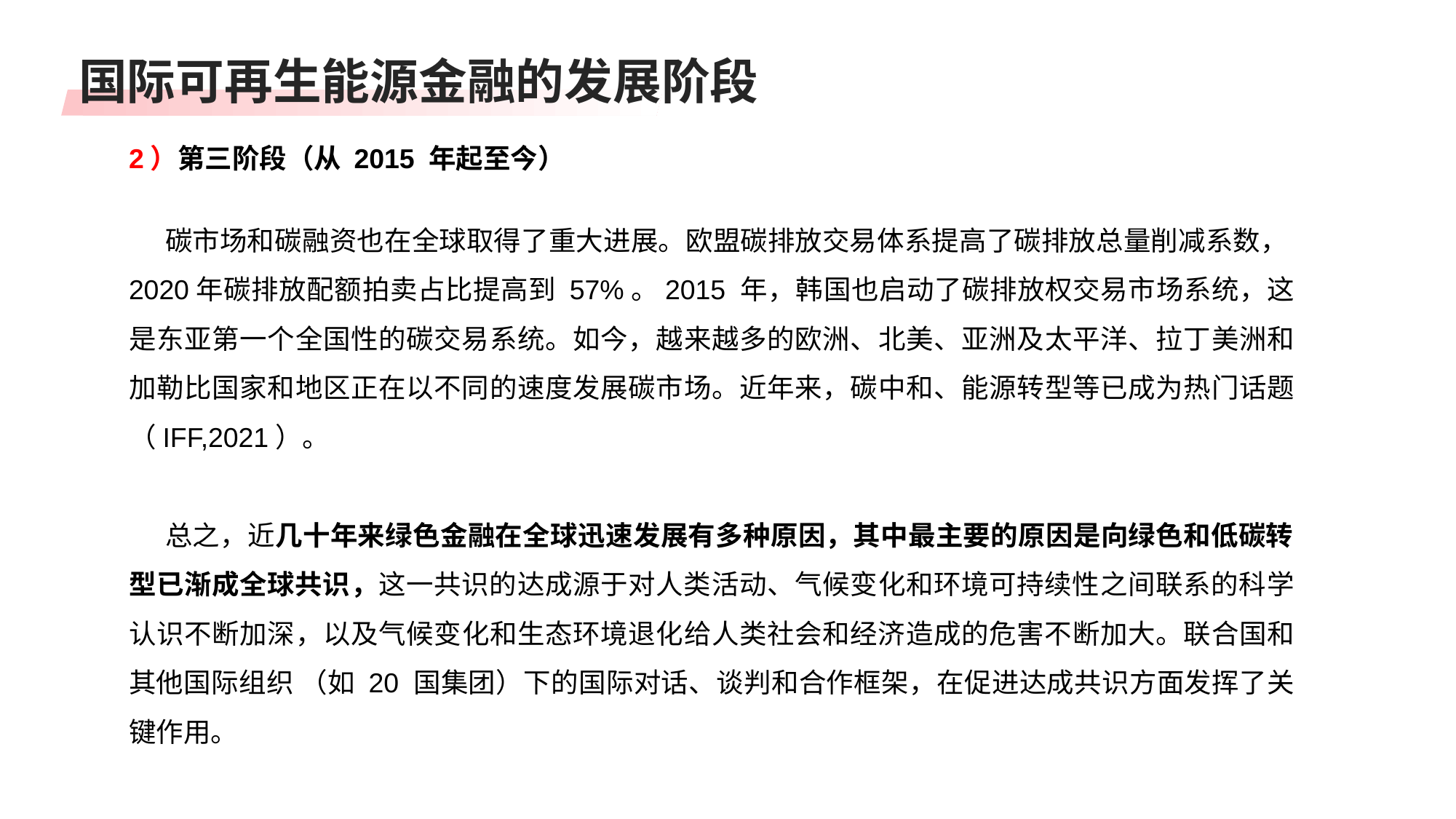

国际可再生能源金融的发展阶段

2）第三阶段（从 2015 年起至今）

碳市场和碳融资也在全球取得了重大进展。欧盟碳排放交易体系提高了碳排放总量削减系数，2020年碳排放配额拍卖占比提高到 57%。2015 年，韩国也启动了碳排放权交易市场系统，这是东亚第一个全国性的碳交易系统。如今，越来越多的欧洲、北美、亚洲及太平洋、拉丁美洲和加勒比国家和地区正在以不同的速度发展碳市场。近年来，碳中和、能源转型等已成为热门话题（IFF,2021）。

总之，近几十年来绿色金融在全球迅速发展有多种原因，其中最主要的原因是向绿色和低碳转型已渐成全球共识，这一共识的达成源于对人类活动、气候变化和环境可持续性之间联系的科学认识不断加深，以及气候变化和生态环境退化给人类社会和经济造成的危害不断加大。联合国和其他国际组织 （如 20 国集团）下的国际对话、谈判和合作框架，在促进达成共识方面发挥了关键作用。